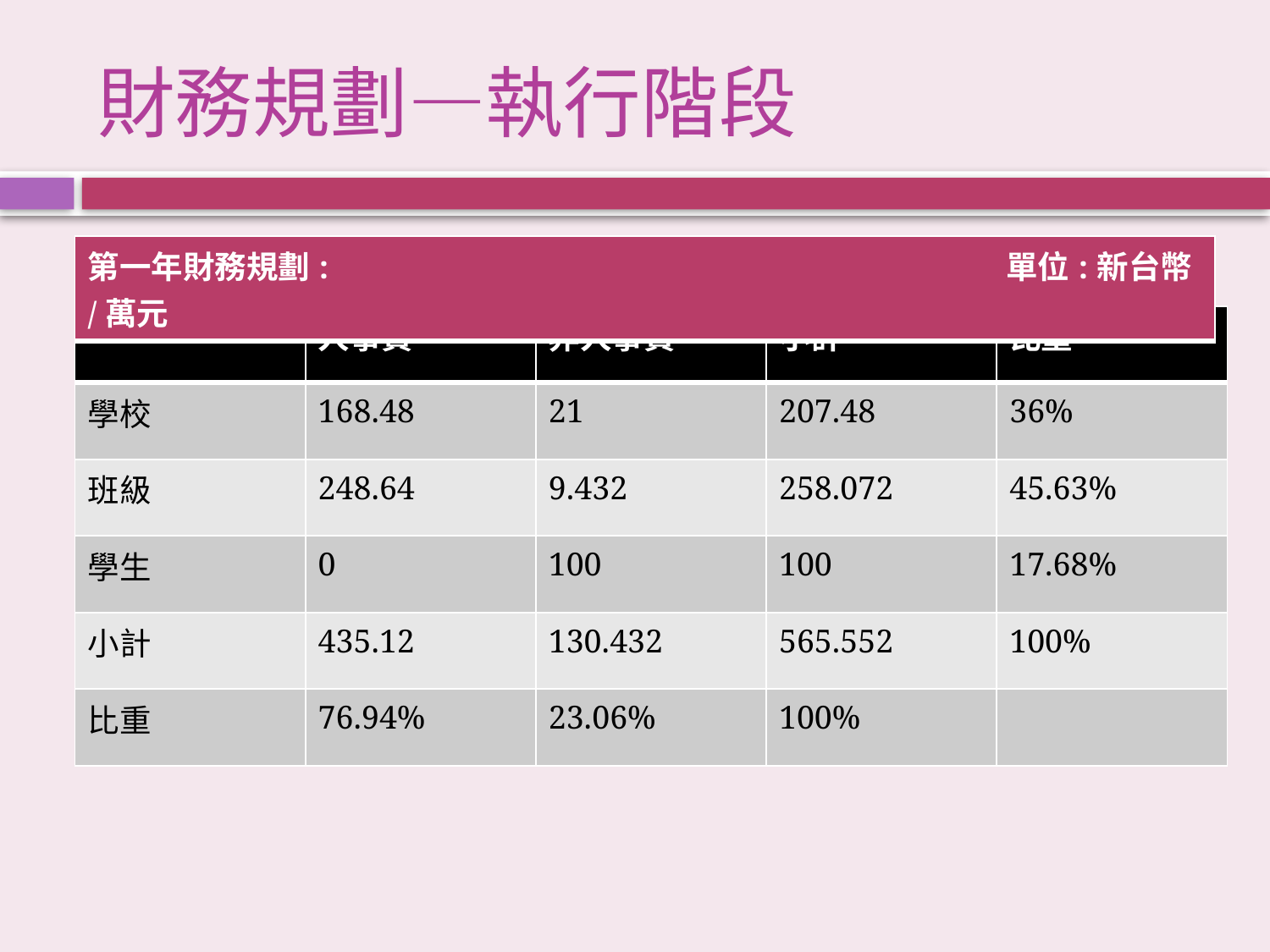

# 財務規劃—執行階段
| 第一年財務規劃: 單位:新台幣/萬元 |
| --- |
|  | 人事費 | 非人事費 | 小計 | 比重 |
| --- | --- | --- | --- | --- |
| 學校 | 168.48 | 21 | 207.48 | 36% |
| 班級 | 248.64 | 9.432 | 258.072 | 45.63% |
| 學生 | 0 | 100 | 100 | 17.68% |
| 小計 | 435.12 | 130.432 | 565.552 | 100% |
| 比重 | 76.94% | 23.06% | 100% |  |